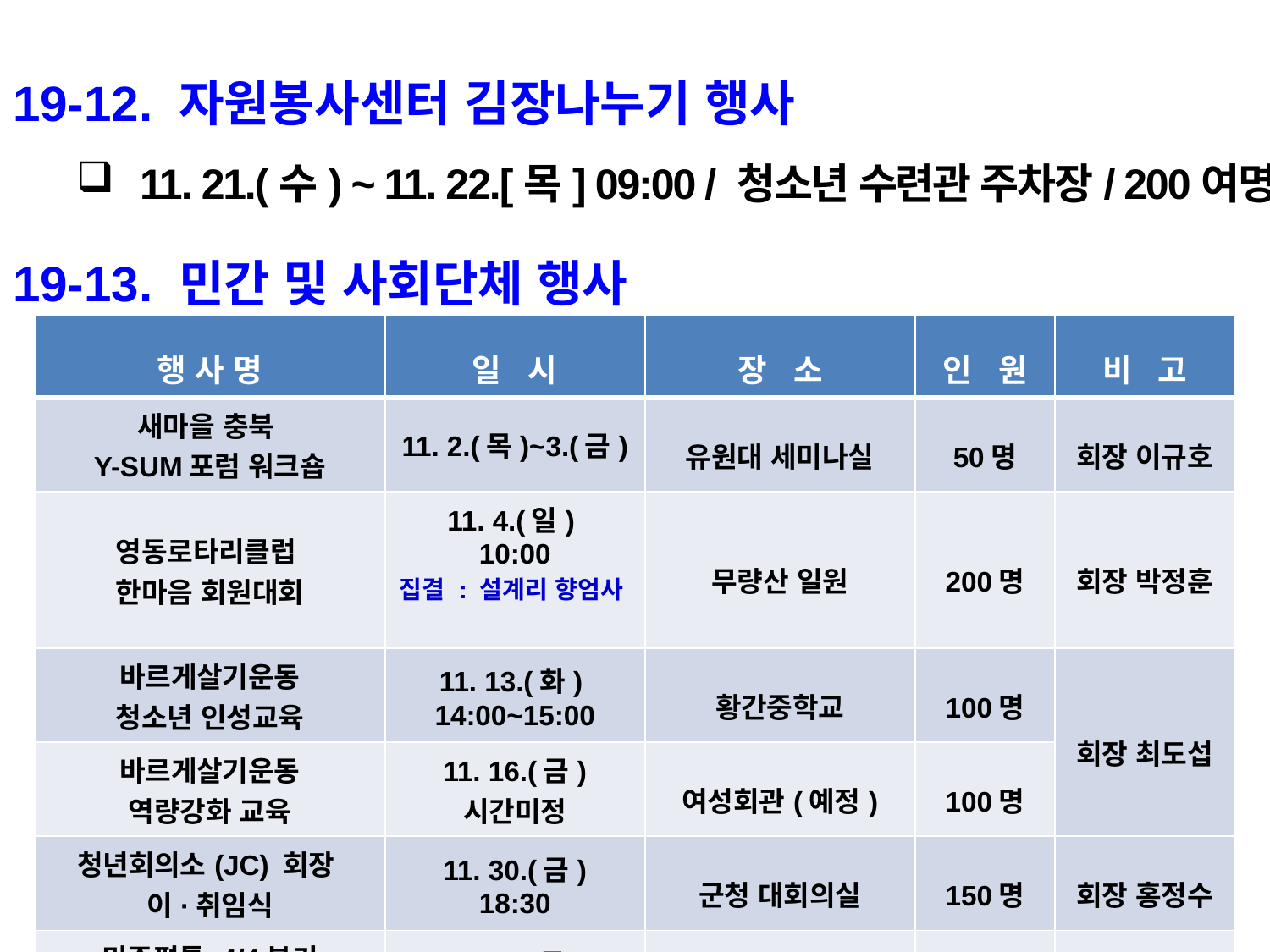

19-12. 자원봉사센터 김장나누기 행사
11. 21.(수) ~ 11. 22.[목] 09:00 / 청소년 수련관 주차장/ 200여명

19-13. 민간 및 사회단체 행사
| 행 사 명 | 일 시 | 장 소 | 인 원 | 비 고 |
| --- | --- | --- | --- | --- |
| 새마을 충북 Y-SUM포럼 워크숍 | 11. 2.(목)~3.(금) | 유원대 세미나실 | 50명 | 회장 이규호 |
| 영동로타리클럽 한마음 회원대회 | 11. 4.(일) 10:00 집결 : 설계리 향엄사 | 무량산 일원 | 200명 | 회장 박정훈 |
| 바르게살기운동 청소년 인성교육 | 11. 13.(화) 14:00~15:00 | 황간중학교 | 100명 | 회장 최도섭 |
| 바르게살기운동 역량강화 교육 | 11. 16.(금) 시간미정 | 여성회관(예정) | 100명 |  |
| 청년회의소(JC) 회장 이·취임식 | 11. 30.(금) 18:30 | 군청 대회의실 | 150명 | 회장 홍정수 |
| 민주평통 4/4분기 통일의견 수렴 및 정기회의 | 11. 23.(금) 16:30 | 군청 상황실 | 35명 | 회장 장인학 |